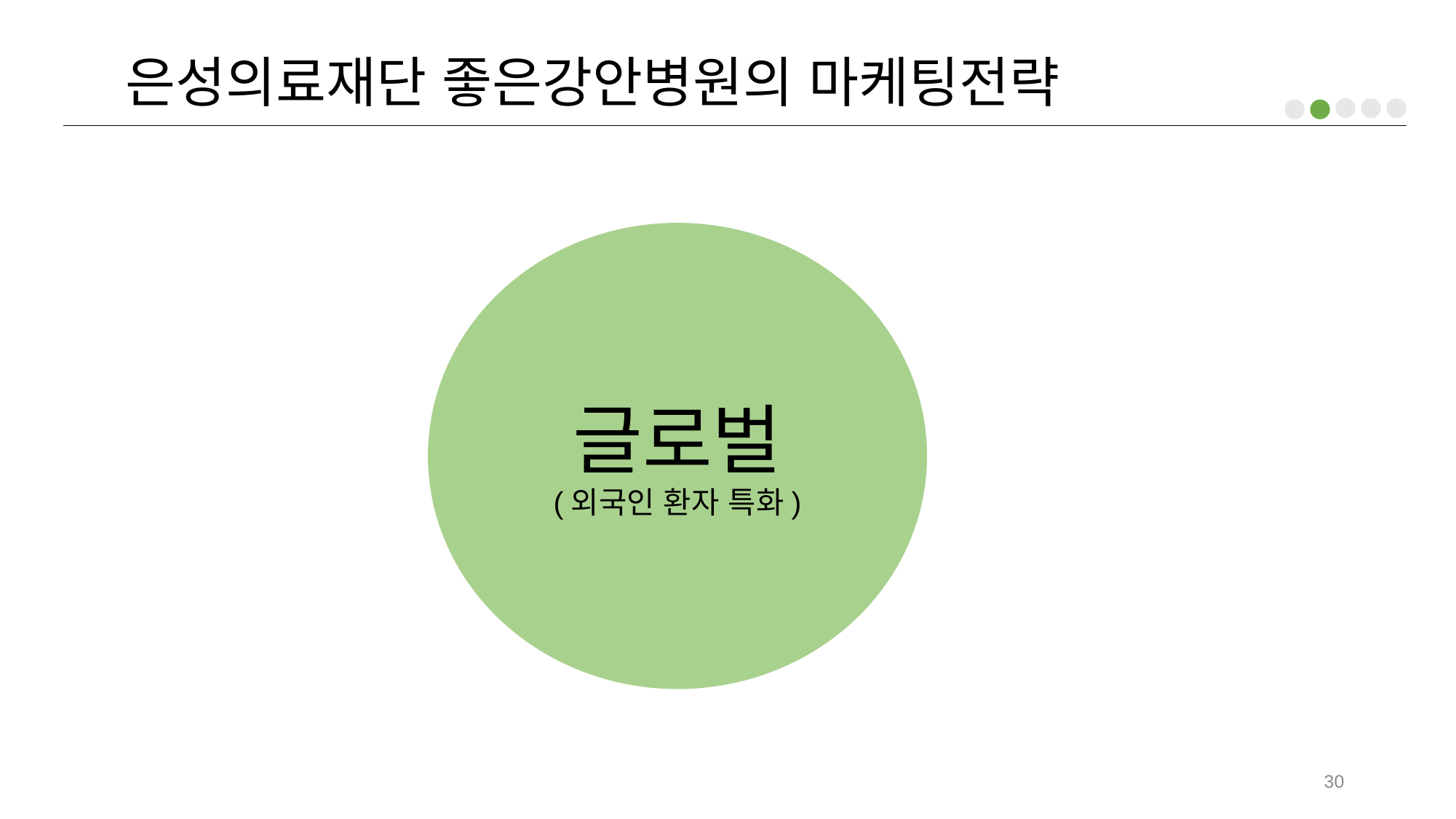

은성의료재단 좋은강안병원의 마케팅전략

글로벌
(외국인 환자 특화)
30